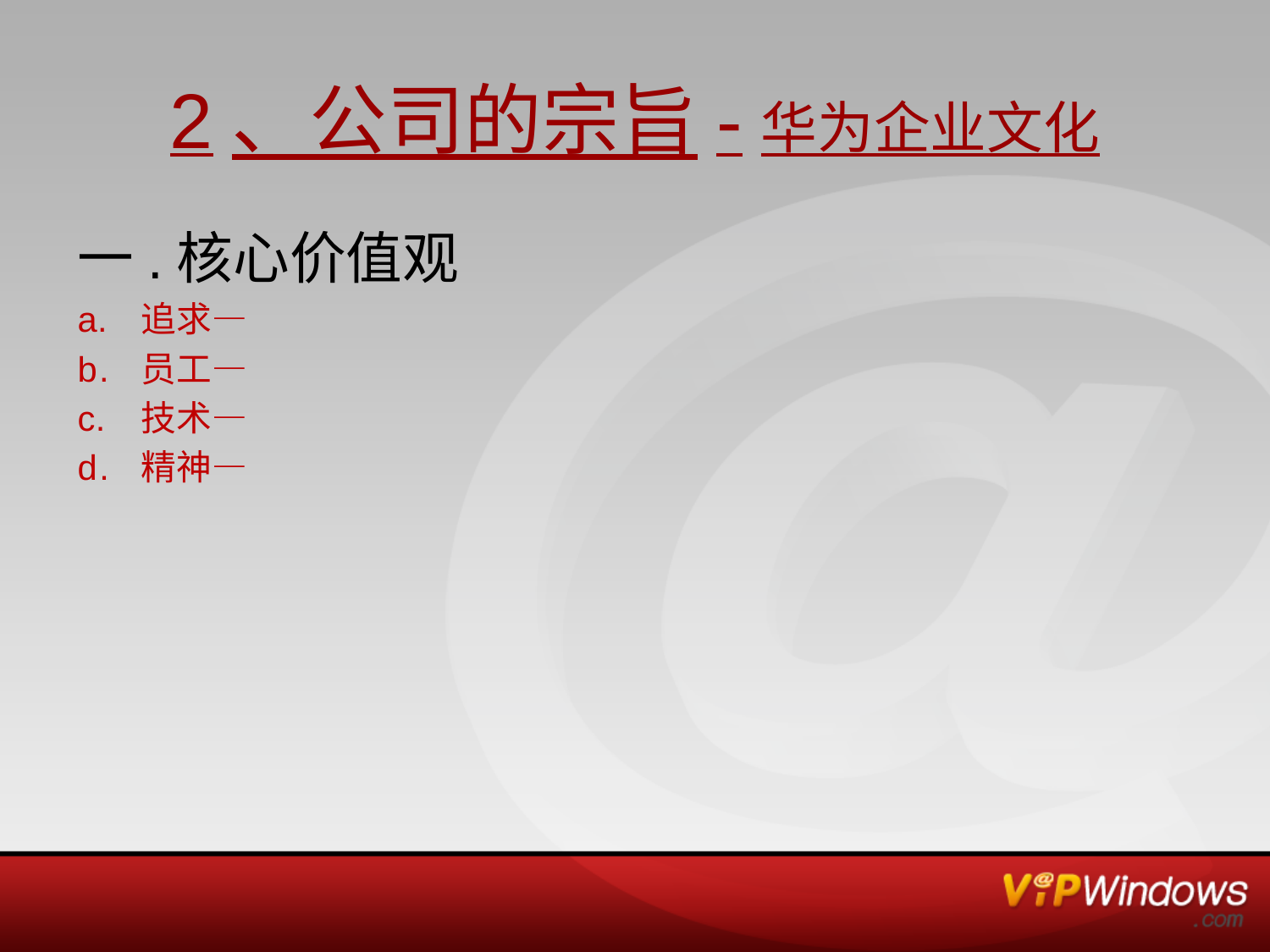

# 2、公司的宗旨-华为企业文化
一.核心价值观
追求—
员工—
技术—
精神—